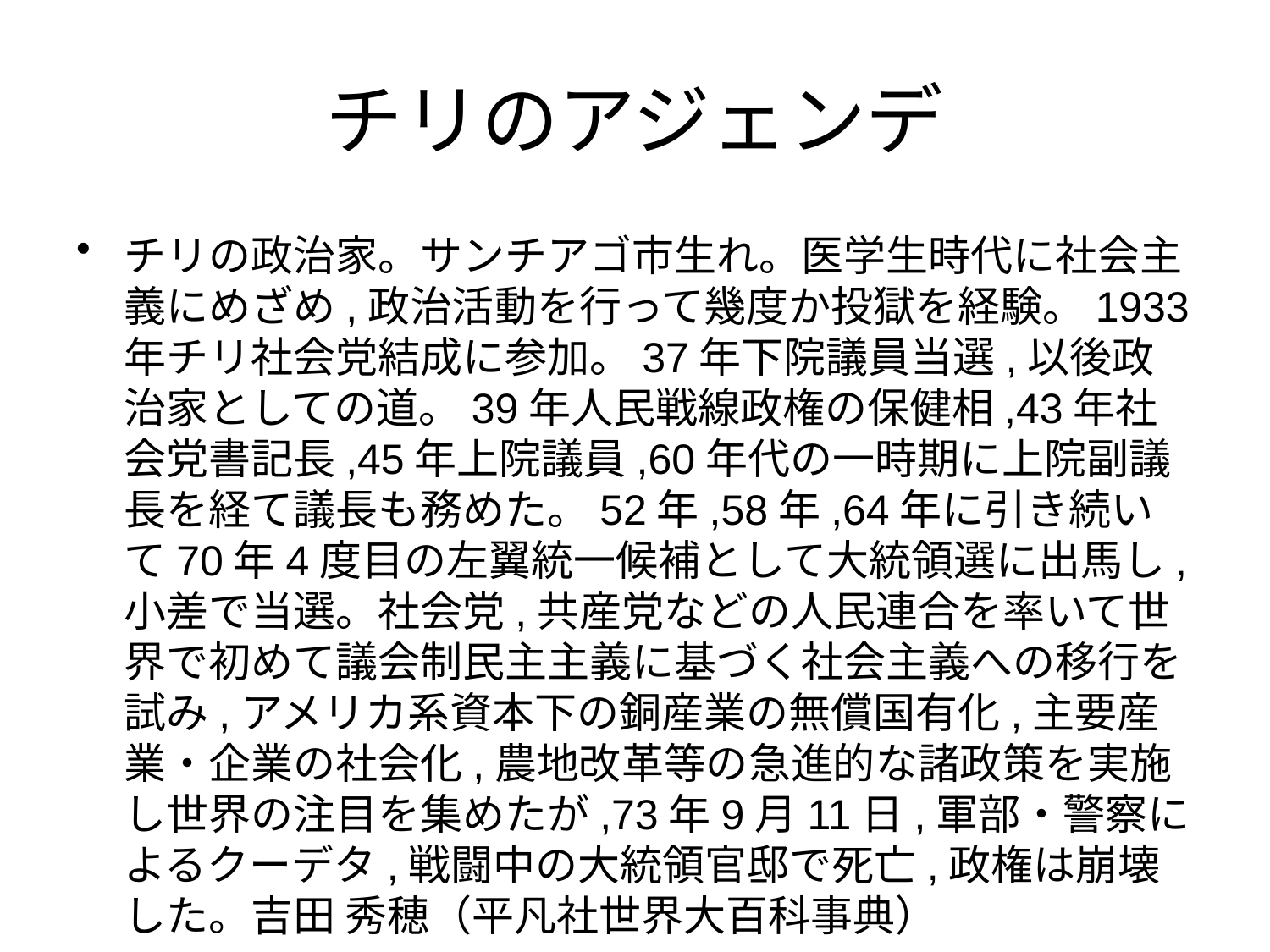

# チリのアジェンデ
チリの政治家。サンチアゴ市生れ。医学生時代に社会主義にめざめ,政治活動を行って幾度か投獄を経験。1933年チリ社会党結成に参加。37年下院議員当選,以後政治家としての道。39年人民戦線政権の保健相,43年社会党書記長,45年上院議員,60年代の一時期に上院副議長を経て議長も務めた。52年,58年,64年に引き続いて70年4度目の左翼統一候補として大統領選に出馬し,小差で当選。社会党,共産党などの人民連合を率いて世界で初めて議会制民主主義に基づく社会主義への移行を試み,アメリカ系資本下の銅産業の無償国有化,主要産業・企業の社会化,農地改革等の急進的な諸政策を実施し世界の注目を集めたが,73年9月11日,軍部・警察によるクーデタ,戦闘中の大統領官邸で死亡,政権は崩壊した。吉田 秀穂（平凡社世界大百科事典）